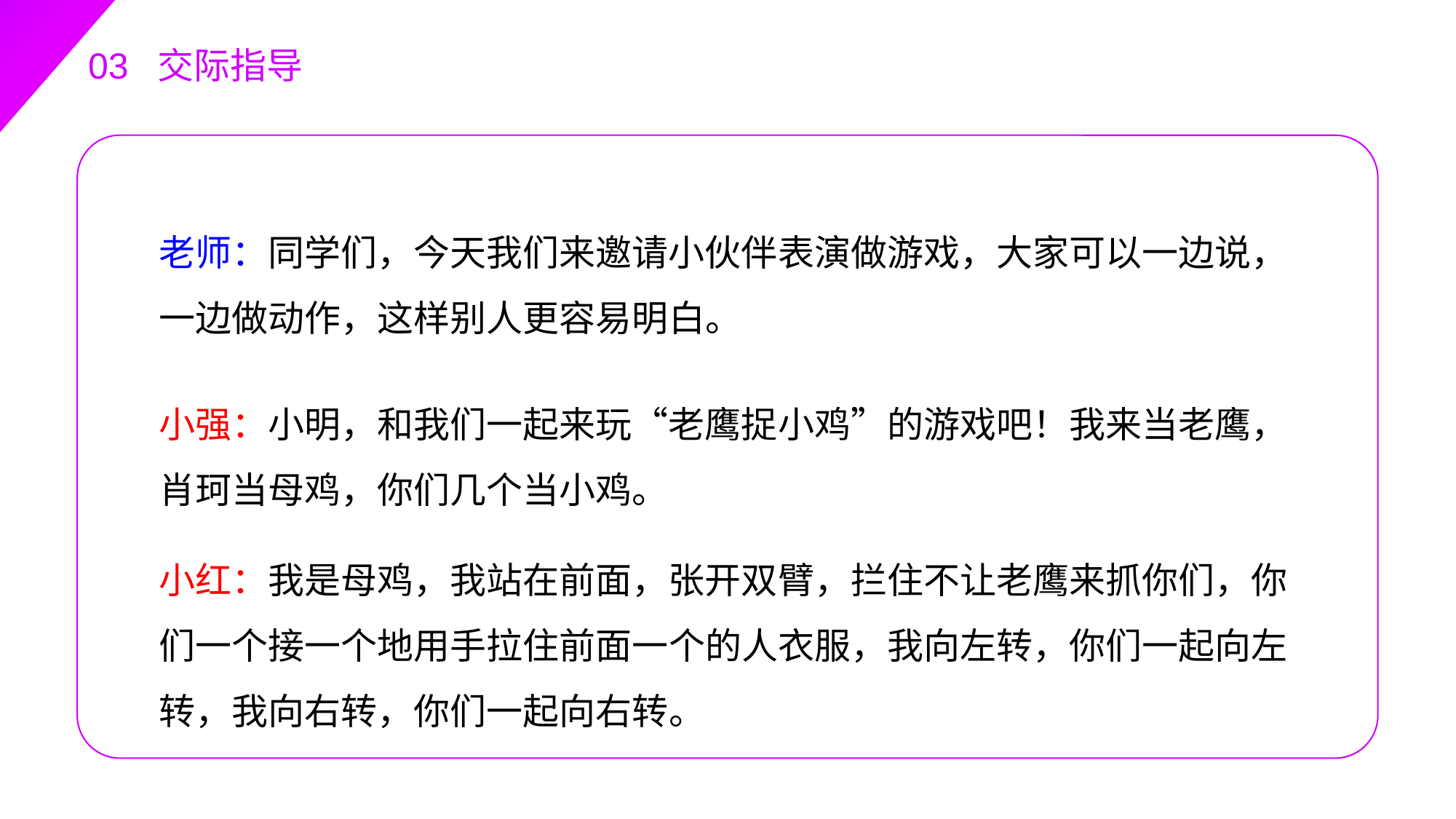

03  交际指导
老师：同学们，今天我们来邀请小伙伴表演做游戏，大家可以一边说，一边做动作，这样别人更容易明白。
小强：小明，和我们一起来玩“老鹰捉小鸡”的游戏吧！我来当老鹰，肖珂当母鸡，你们几个当小鸡。
小红：我是母鸡，我站在前面，张开双臂，拦住不让老鹰来抓你们，你们一个接一个地用手拉住前面一个的人衣服，我向左转，你们一起向左转，我向右转，你们一起向右转。